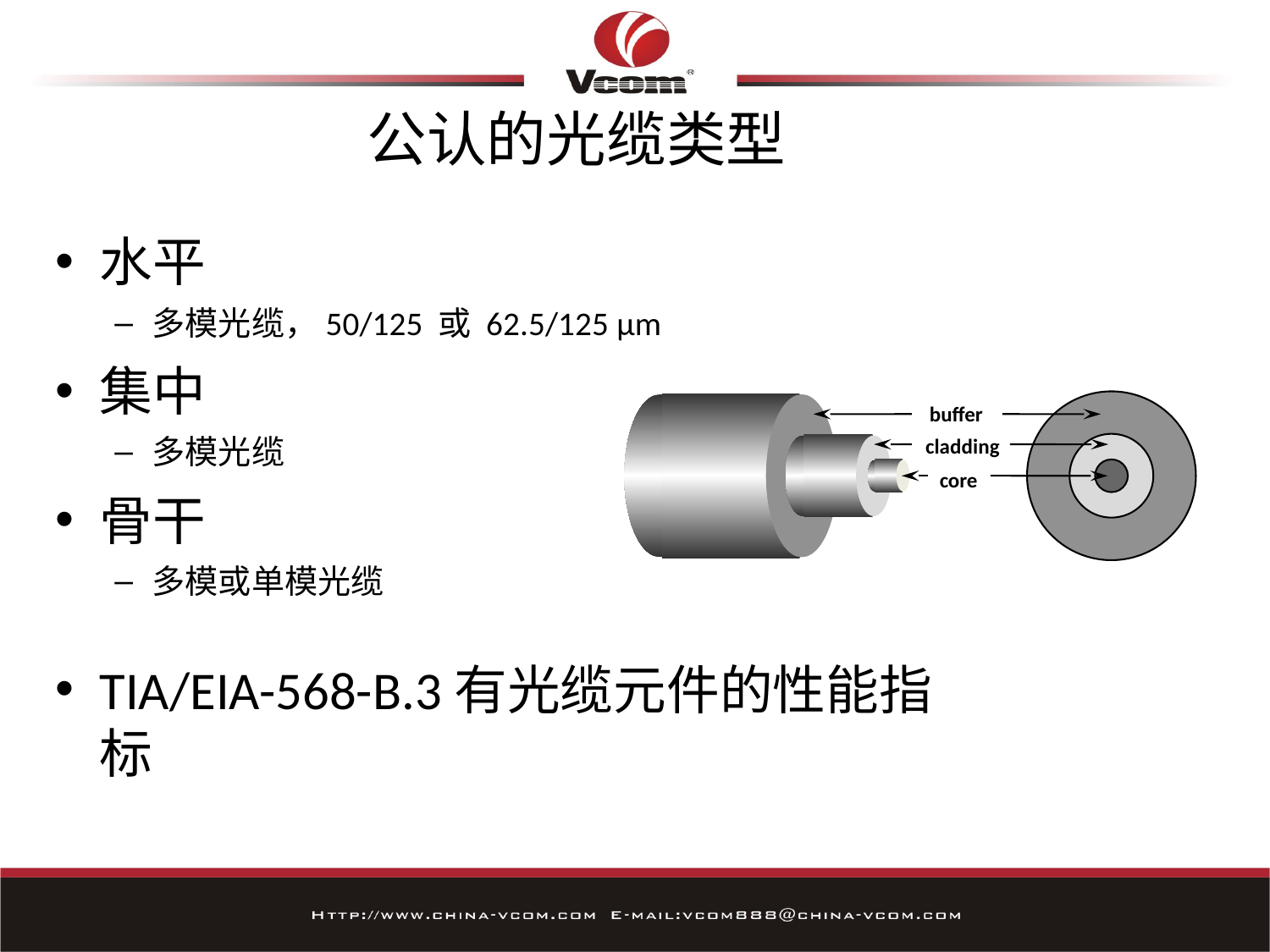

# 公认的光缆类型
水平
多模光缆，50/125 或 62.5/125 µm
集中
多模光缆
骨干
多模或单模光缆
TIA/EIA-568-B.3有光缆元件的性能指标

buffer

cladding

core